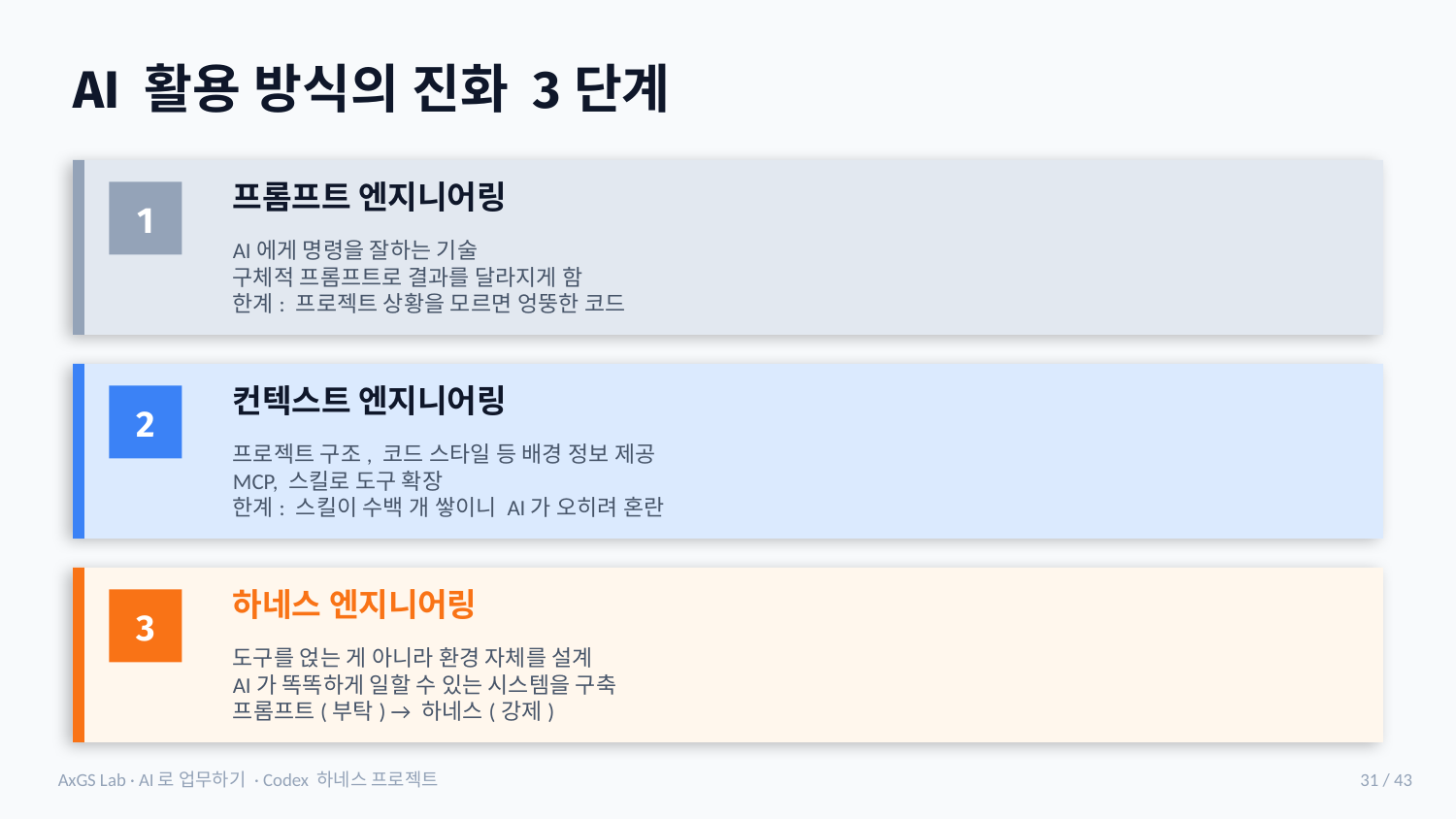

AI 활용 방식의 진화 3단계

프롬프트 엔지니어링

1
AI에게 명령을 잘하는 기술
구체적 프롬프트로 결과를 달라지게 함
한계: 프로젝트 상황을 모르면 엉뚱한 코드

컨텍스트 엔지니어링

2
프로젝트 구조, 코드 스타일 등 배경 정보 제공
MCP, 스킬로 도구 확장
한계: 스킬이 수백 개 쌓이니 AI가 오히려 혼란

하네스 엔지니어링

3
도구를 얹는 게 아니라 환경 자체를 설계
AI가 똑똑하게 일할 수 있는 시스템을 구축
프롬프트(부탁) → 하네스(강제)
AxGS Lab · AI로 업무하기 · Codex 하네스 프로젝트
31 / 43